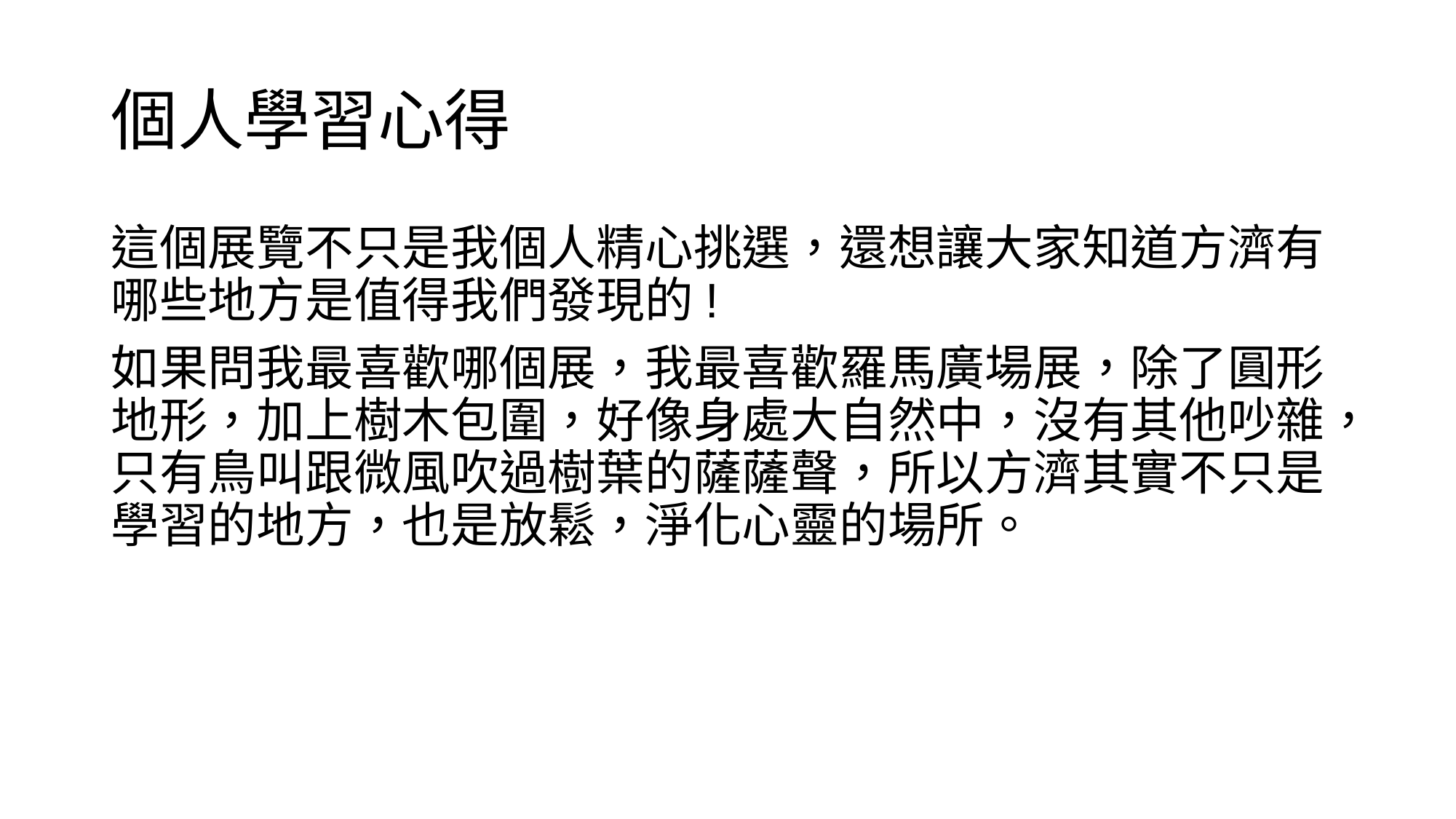

# 個人學習心得
這個展覽不只是我個人精心挑選，還想讓大家知道方濟有哪些地方是值得我們發現的!
如果問我最喜歡哪個展，我最喜歡羅馬廣場展，除了圓形地形，加上樹木包圍，好像身處大自然中，沒有其他吵雜，只有鳥叫跟微風吹過樹葉的薩薩聲，所以方濟其實不只是學習的地方，也是放鬆，淨化心靈的場所。